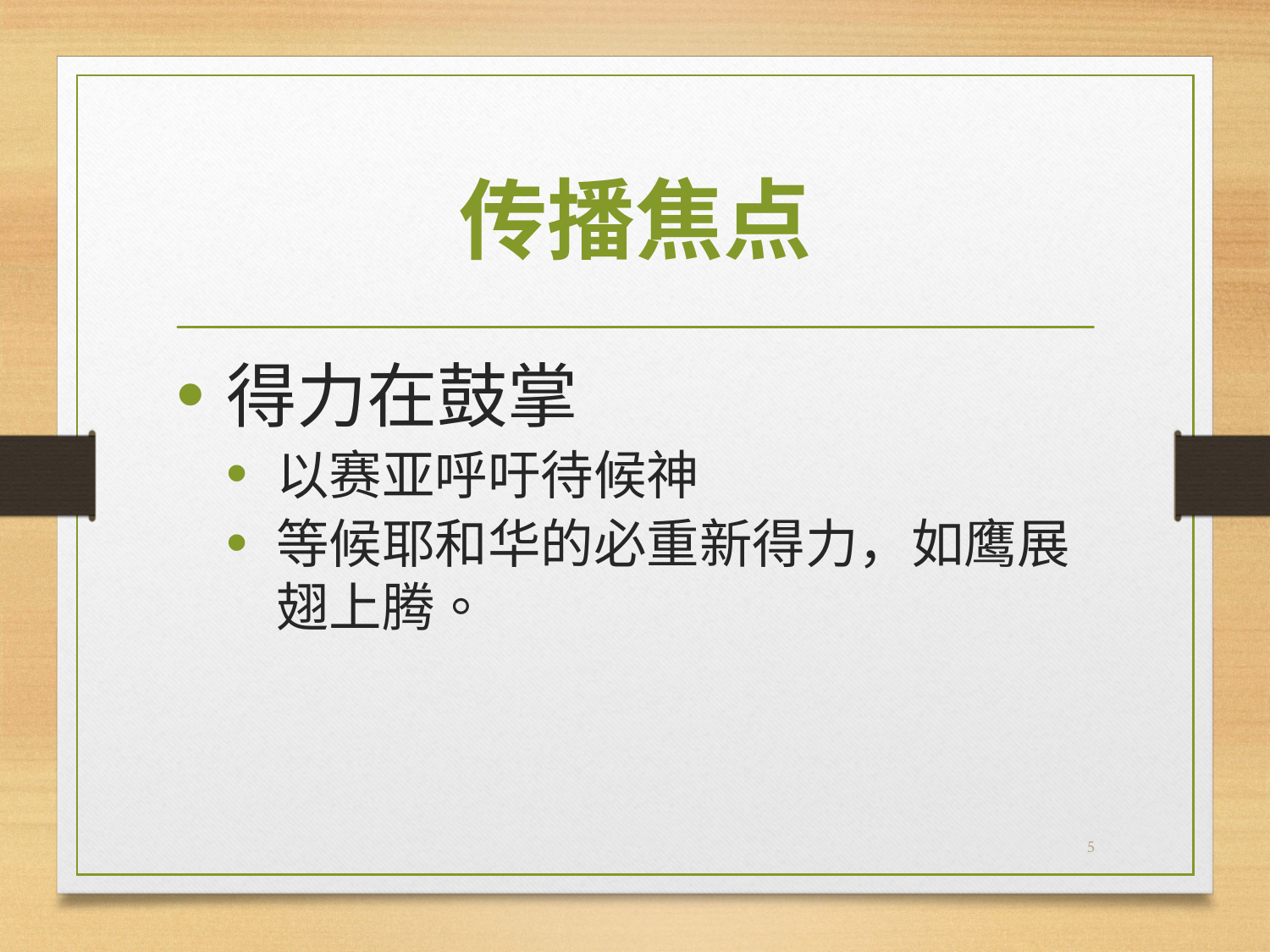

# 传播焦点
得力在鼓掌
以赛亚呼吁待候神
等候耶和华的必重新得力，如鹰展翅上腾。

5